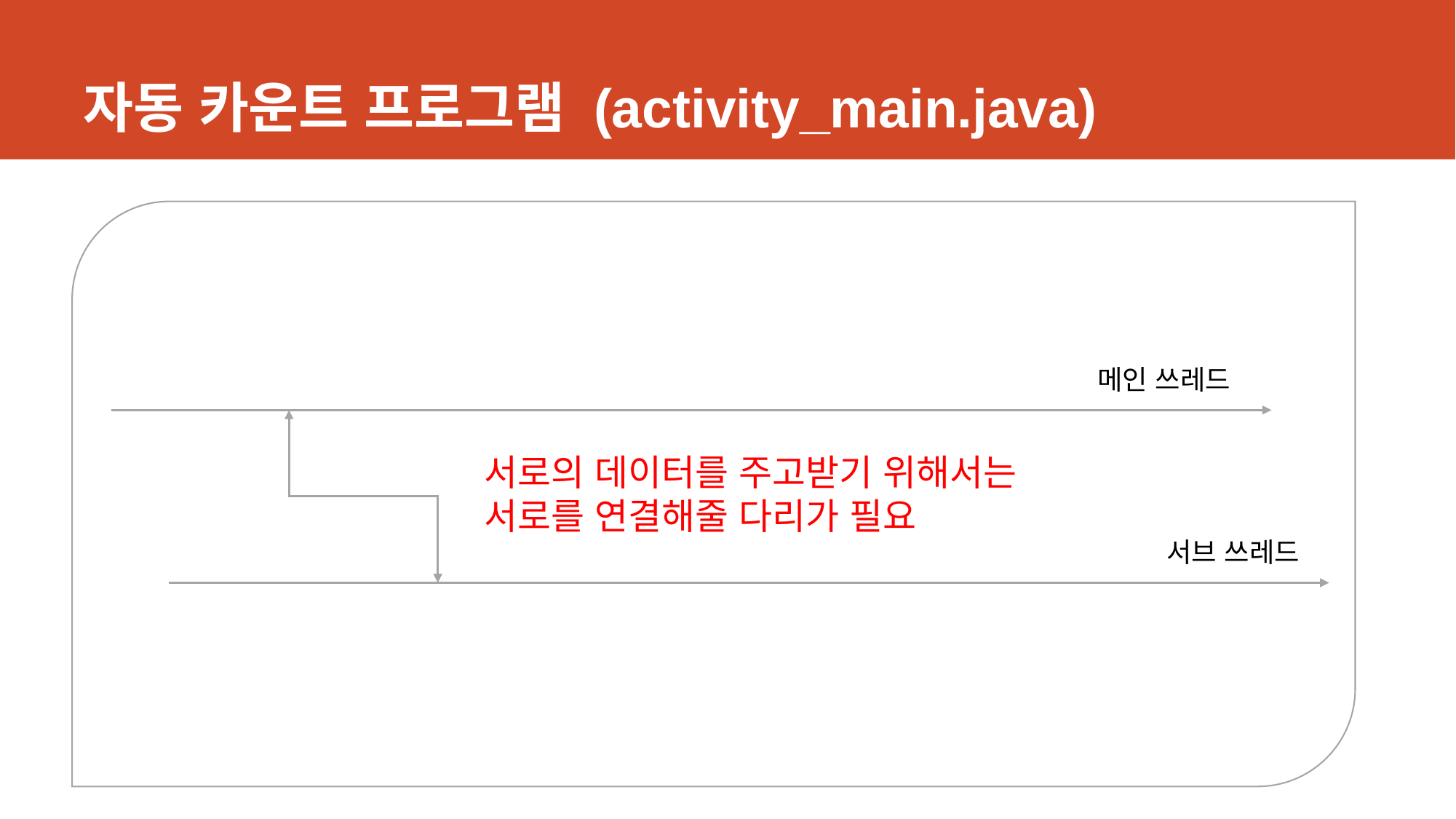

# 자동 카운트 프로그램 (activity_main.java)

메인 쓰레드
서로의 데이터를 주고받기 위해서는
서로를 연결해줄 다리가 필요
서브 쓰레드